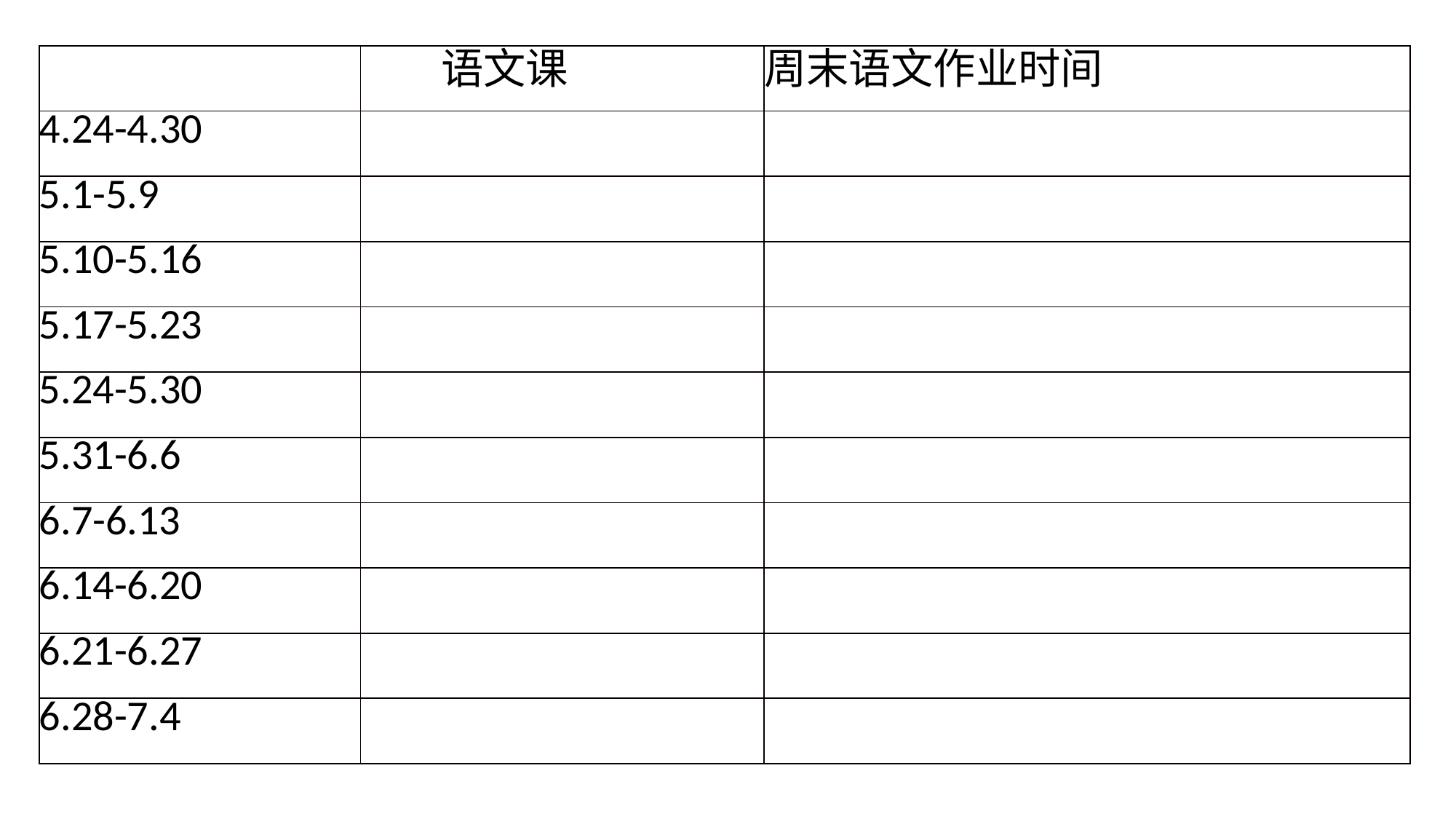

|  | 语文课 | 周末语文作业时间 |
| --- | --- | --- |
| 4.24-4.30 |  |  |
| 5.1-5.9 |  |  |
| 5.10-5.16 |  |  |
| 5.17-5.23 |  |  |
| 5.24-5.30 |  |  |
| 5.31-6.6 |  |  |
| 6.7-6.13 |  |  |
| 6.14-6.20 |  |  |
| 6.21-6.27 |  |  |
| 6.28-7.4 |  |  |